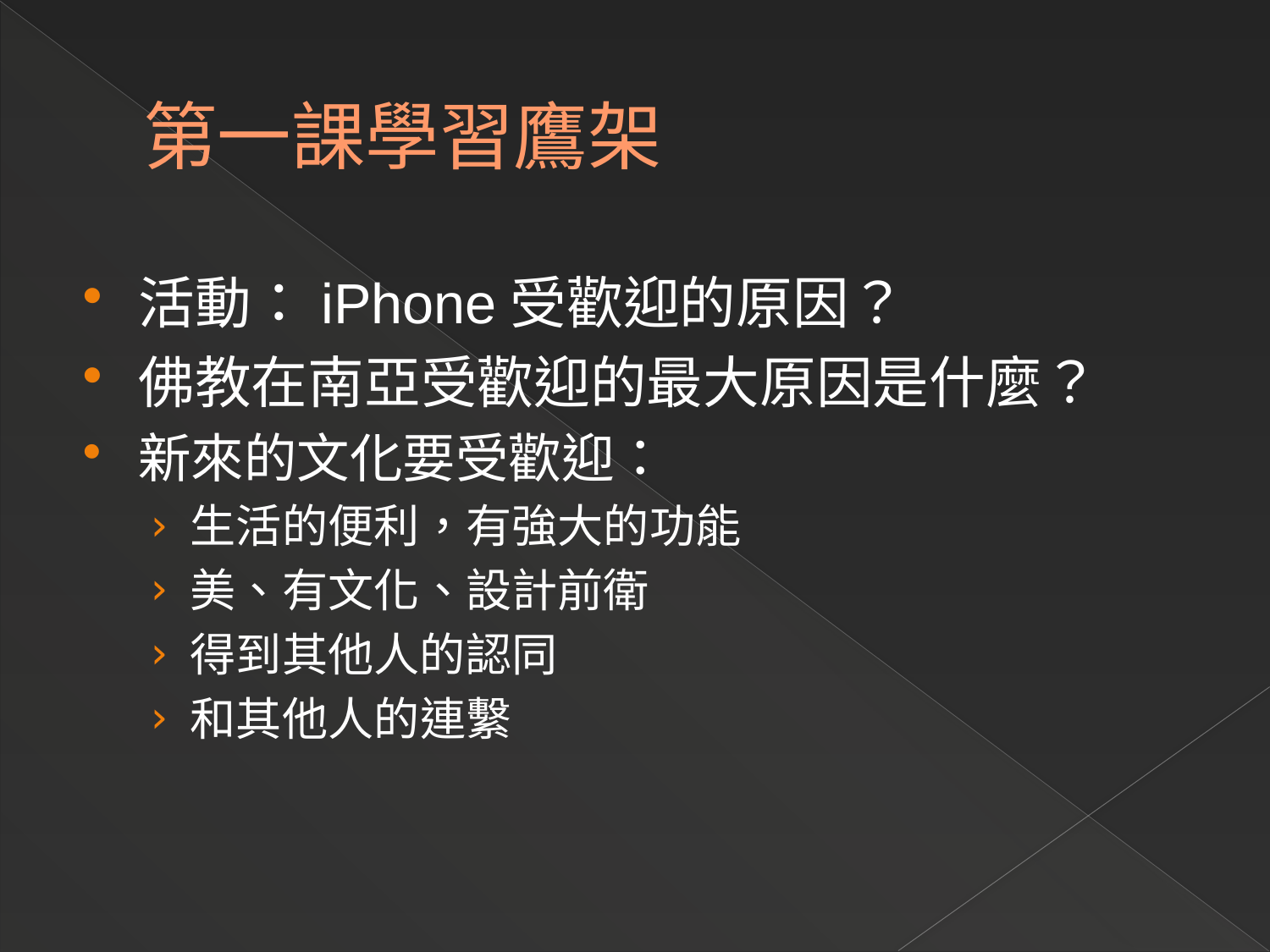

# 第一課學習鷹架
活動：iPhone受歡迎的原因？
佛教在南亞受歡迎的最大原因是什麼？
新來的文化要受歡迎：
生活的便利，有強大的功能
美、有文化、設計前衛
得到其他人的認同
和其他人的連繫